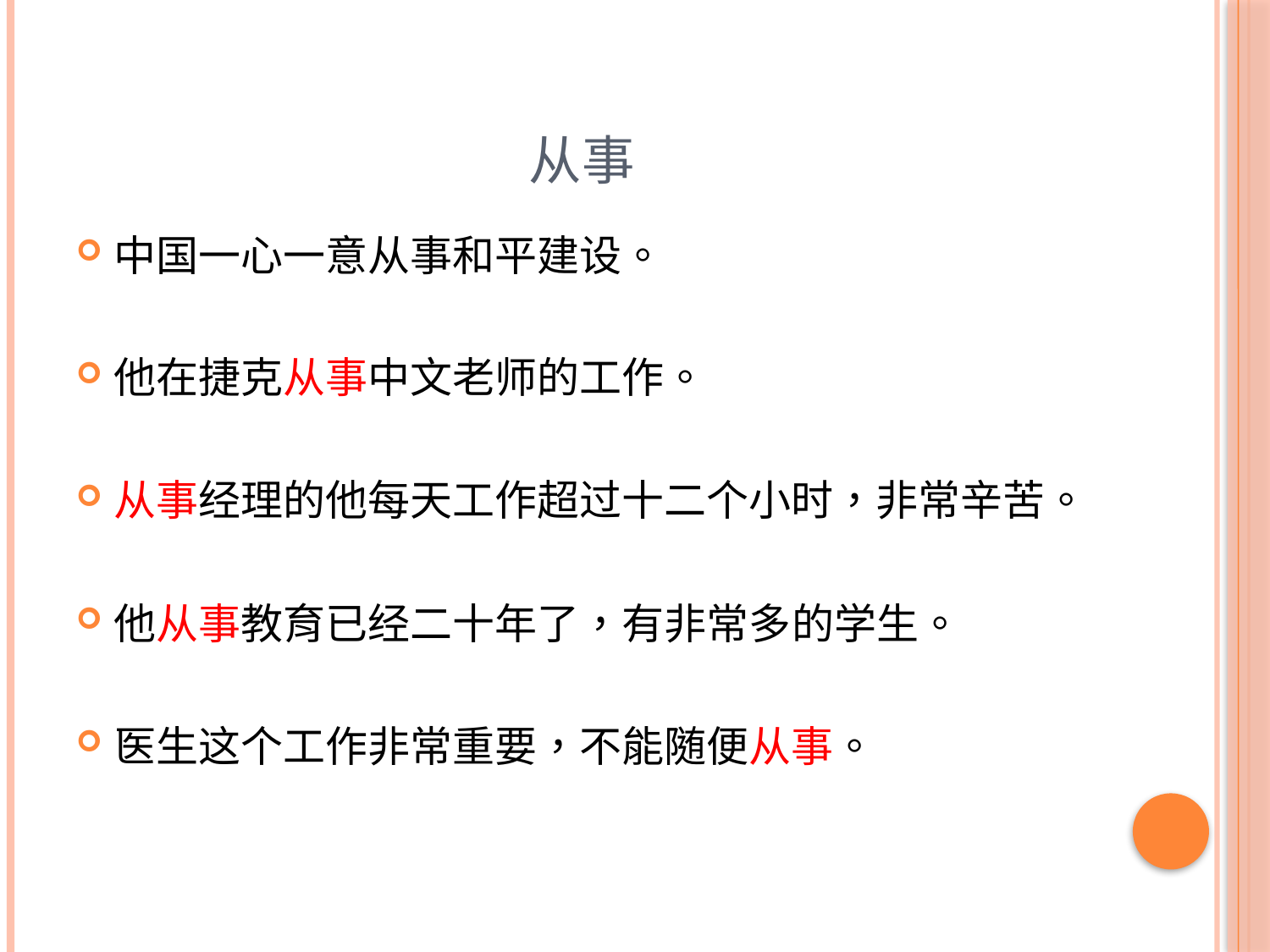

# 从事
中国一心一意从事和平建设。

他在捷克从事中文老师的工作。

从事经理的他每天工作超过十二个小时，非常辛苦。

他从事教育已经二十年了，有非常多的学生。

医生这个工作非常重要，不能随便从事。